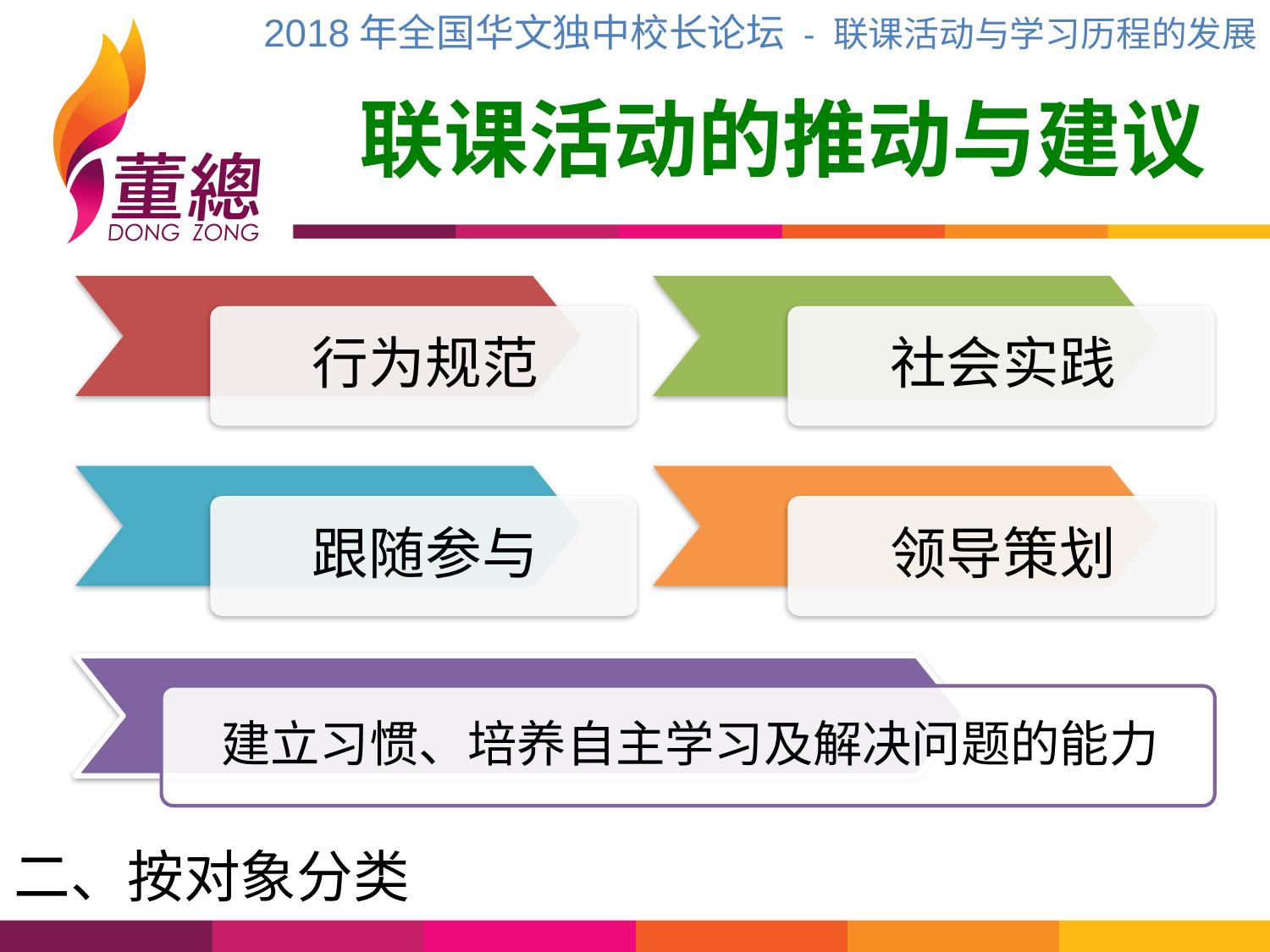

2018年全国华文独中校长论坛 - 联课活动与学习历程的发展
联课活动的推动与建议
行为规范
社会实践
跟随参与
领导策划
建立习惯、培养自主学习及解决问题的能力
二、按对象分类